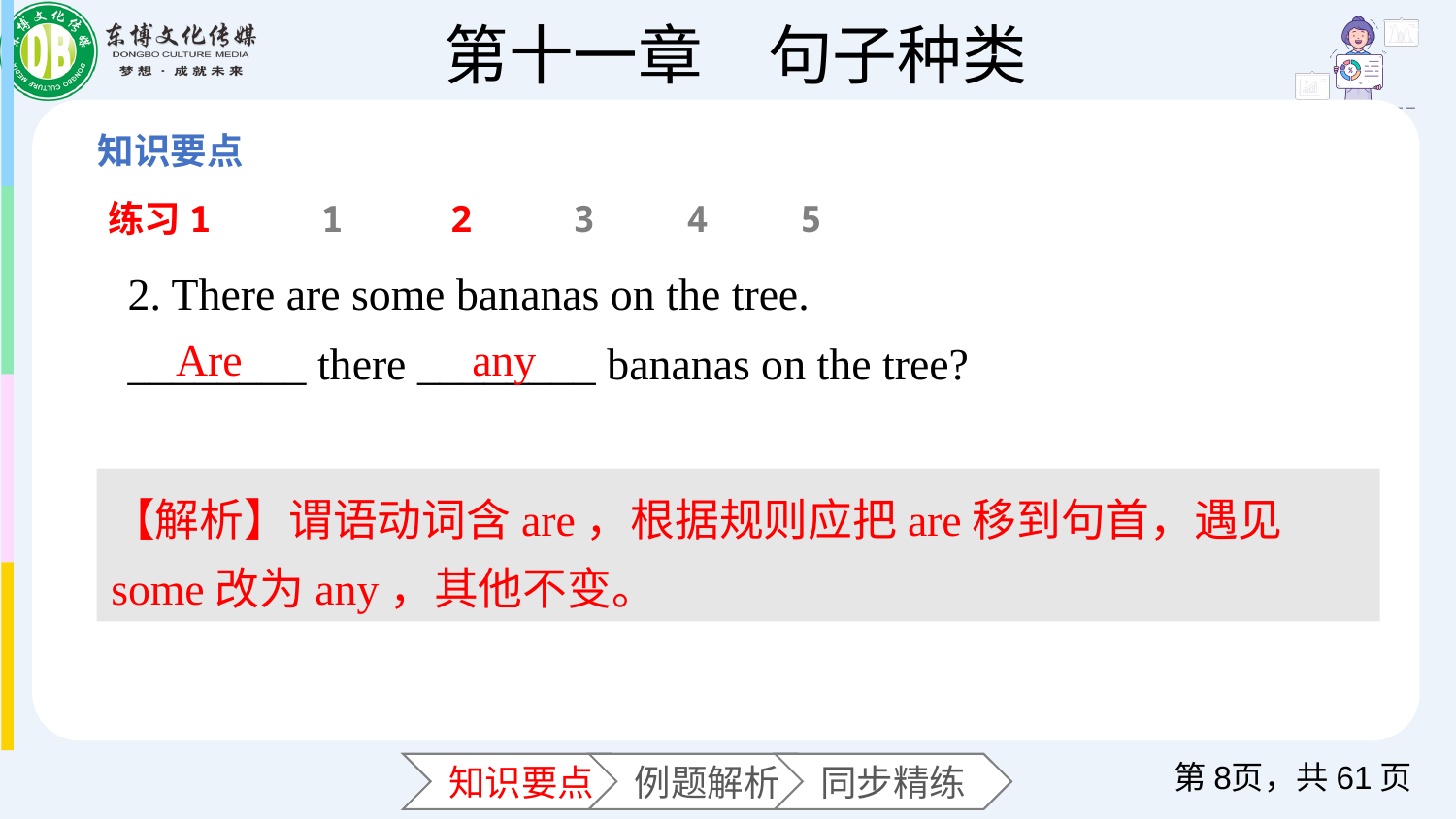

练习1
1
2
3
4
5
2. There are some bananas on the tree.
________ there ________ bananas on the tree?
Are
any
【解析】谓语动词含are，根据规则应把are移到句首，遇见some改为any，其他不变。